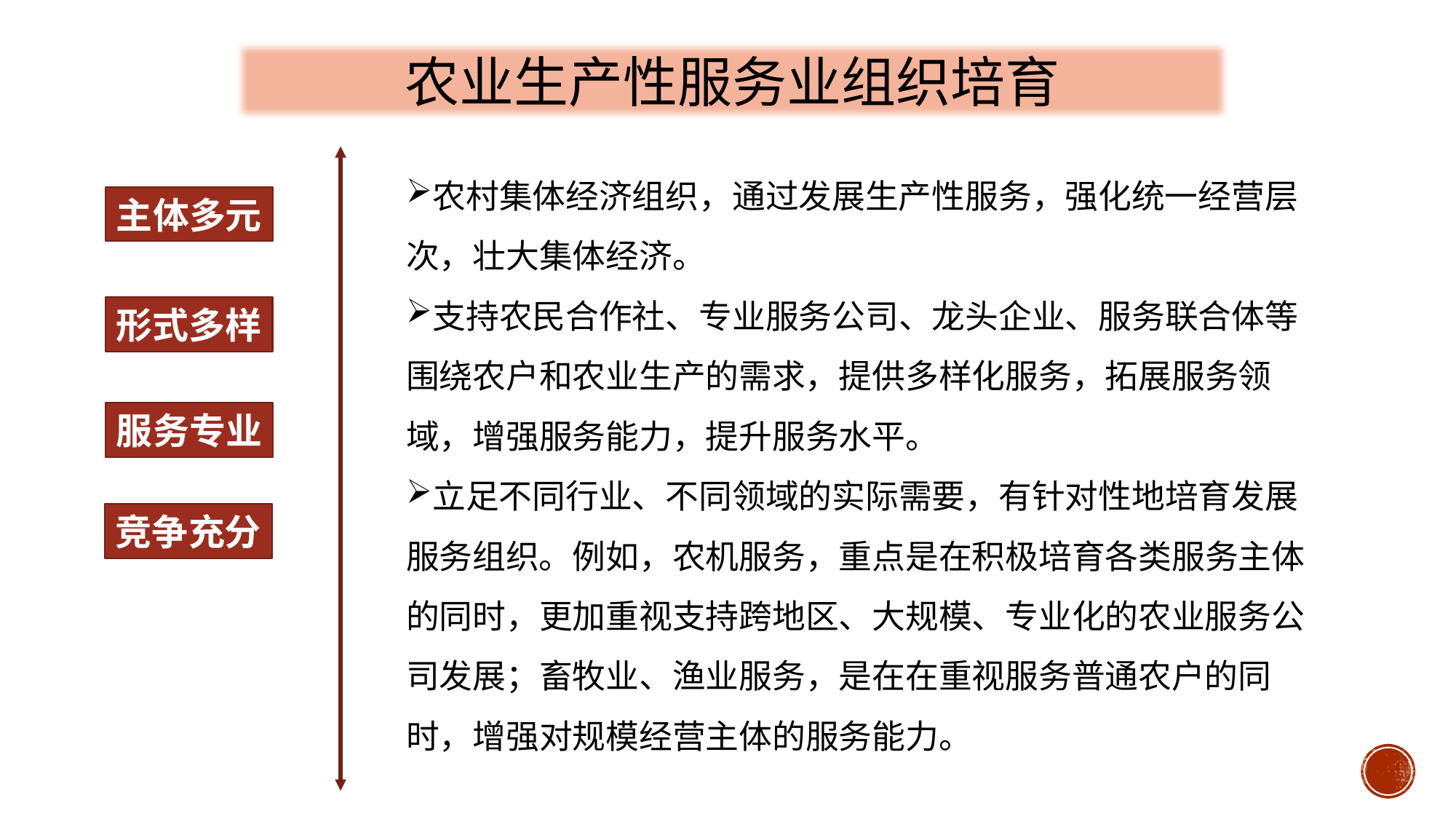

农业生产性服务业组织培育
农村集体经济组织，通过发展生产性服务，强化统一经营层次，壮大集体经济。
支持农民合作社、专业服务公司、龙头企业、服务联合体等围绕农户和农业生产的需求，提供多样化服务，拓展服务领域，增强服务能力，提升服务水平。
立足不同行业、不同领域的实际需要，有针对性地培育发展服务组织。例如，农机服务，重点是在积极培育各类服务主体的同时，更加重视支持跨地区、大规模、专业化的农业服务公司发展；畜牧业、渔业服务，是在在重视服务普通农户的同时，增强对规模经营主体的服务能力。
主体多元
形式多样
服务专业
竞争充分